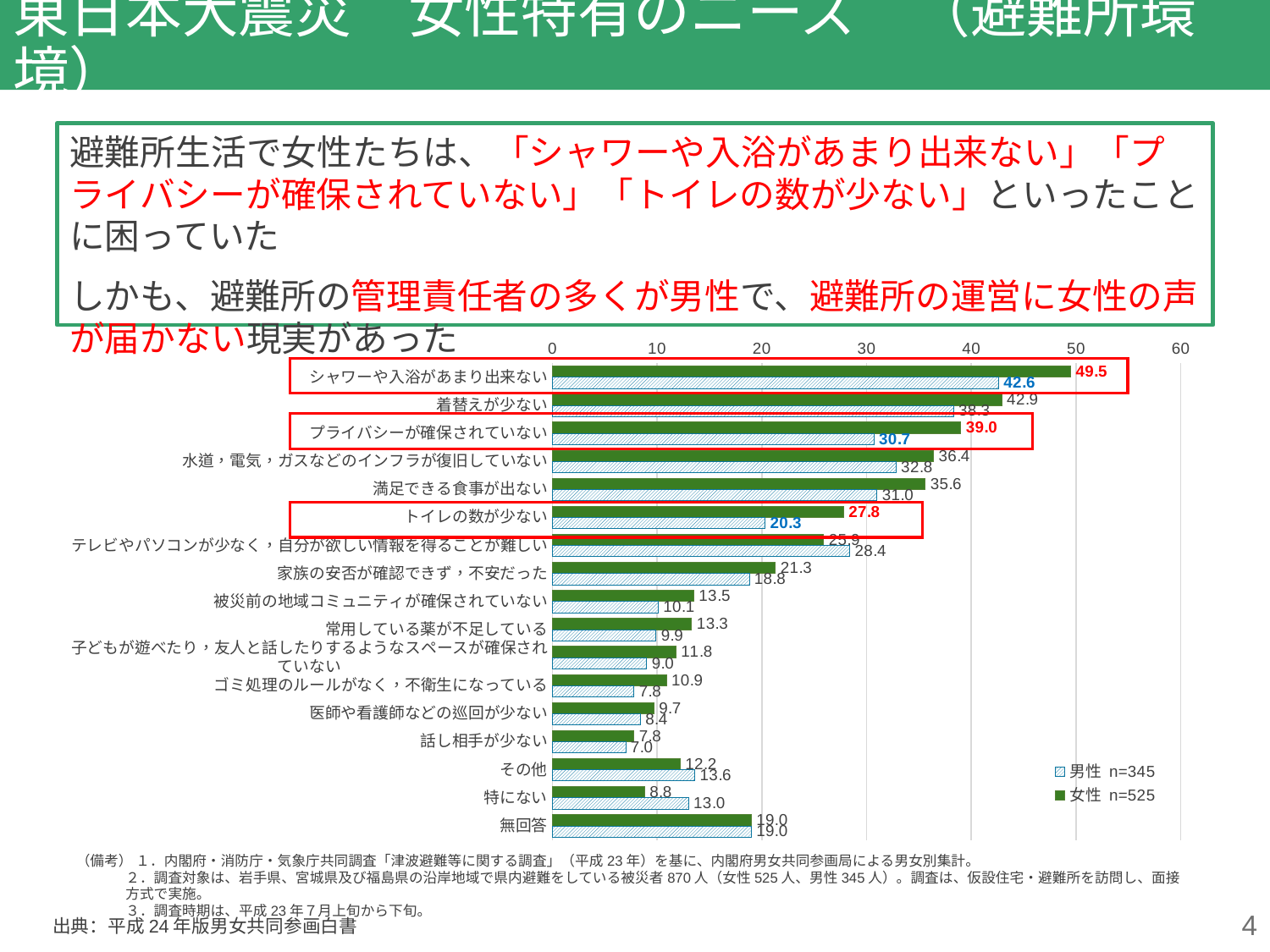

# 東日本大震災　女性特有のニーズ　（避難所環境）
避難所生活で女性たちは、「シャワーや入浴があまり出来ない」「プライバシーが確保されていない」「トイレの数が少ない」といったことに困っていた
しかも、避難所の管理責任者の多くが男性で、避難所の運営に女性の声が届かない現実があった

### Chart

| Category | 女性 n=525 | 男性 n=345 |
|---|---|---|
| シャワーや入浴があまり出来ない | 49.5 | 42.6 |
| 着替えが少ない | 42.9 | 38.3 |
| プライバシーが確保されていない | 39.0 | 30.7 |
| 水道，電気，ガスなどのインフラが復旧していない | 36.4 | 32.8 |
| 満足できる食事が出ない | 35.6 | 31.0 |
| トイレの数が少ない | 27.8 | 20.3 |
| テレビやパソコンが少なく，自分が欲しい情報を得ることが難しい | 25.9 | 28.4 |
| 家族の安否が確認できず，不安だった | 21.3 | 18.8 |
| 被災前の地域コミュニティが確保されていない | 13.5 | 10.1 |
| 常用している薬が不足している | 13.3 | 9.9 |
| 子どもが遊べたり，友人と話したりするようなスペースが確保されていない | 11.8 | 9.0 |
| ゴミ処理のルールがなく，不衛生になっている | 10.9 | 7.8 |
| 医師や看護師などの巡回が少ない | 9.7 | 8.4 |
| 話し相手が少ない | 7.8 | 7.0 |
| その他 | 12.2 | 13.6 |
| 特にない | 8.8 | 13.0 |
| 無回答 | 19.0 | 19.0 |

（備考） １．内閣府・消防庁・気象庁共同調査「津波避難等に関する調査」（平成23年）を基に、内閣府男女共同参画局による男女別集計。
２．調査対象は、岩手県、宮城県及び福島県の沿岸地域で県内避難をしている被災者870人（女性525人、男性345人）。調査は、仮設住宅・避難所を訪問し、面接方式で実施。
３．調査時期は、平成23年７月上旬から下旬。
4
出典：平成24年版男女共同参画白書